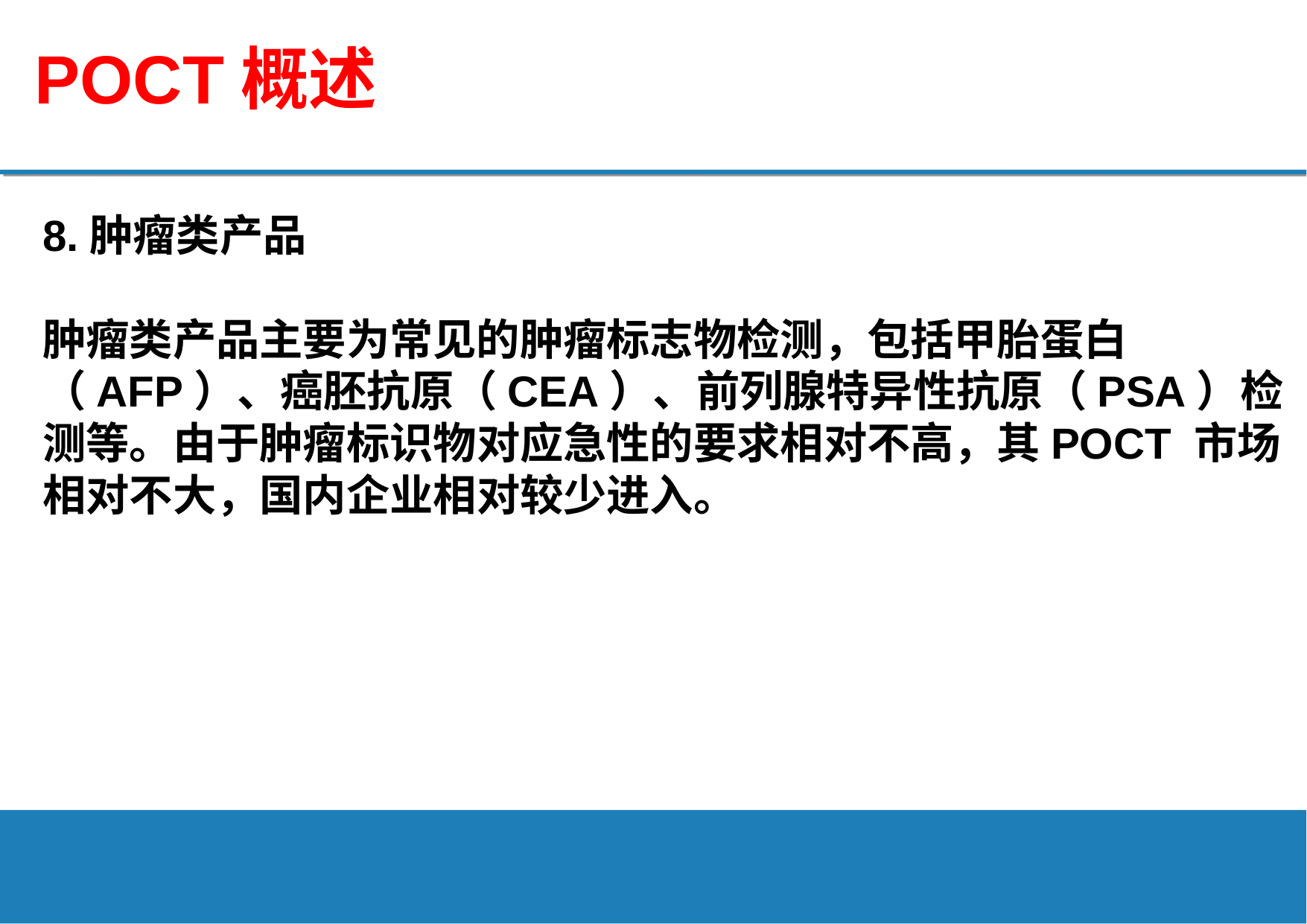

POCT概述
8.肿瘤类产品

肿瘤类产品主要为常见的肿瘤标志物检测，包括甲胎蛋白（AFP）、癌胚抗原（CEA）、前列腺特异性抗原（PSA）检测等。由于肿瘤标识物对应急性的要求相对不高，其POCT 市场相对不大，国内企业相对较少进入。